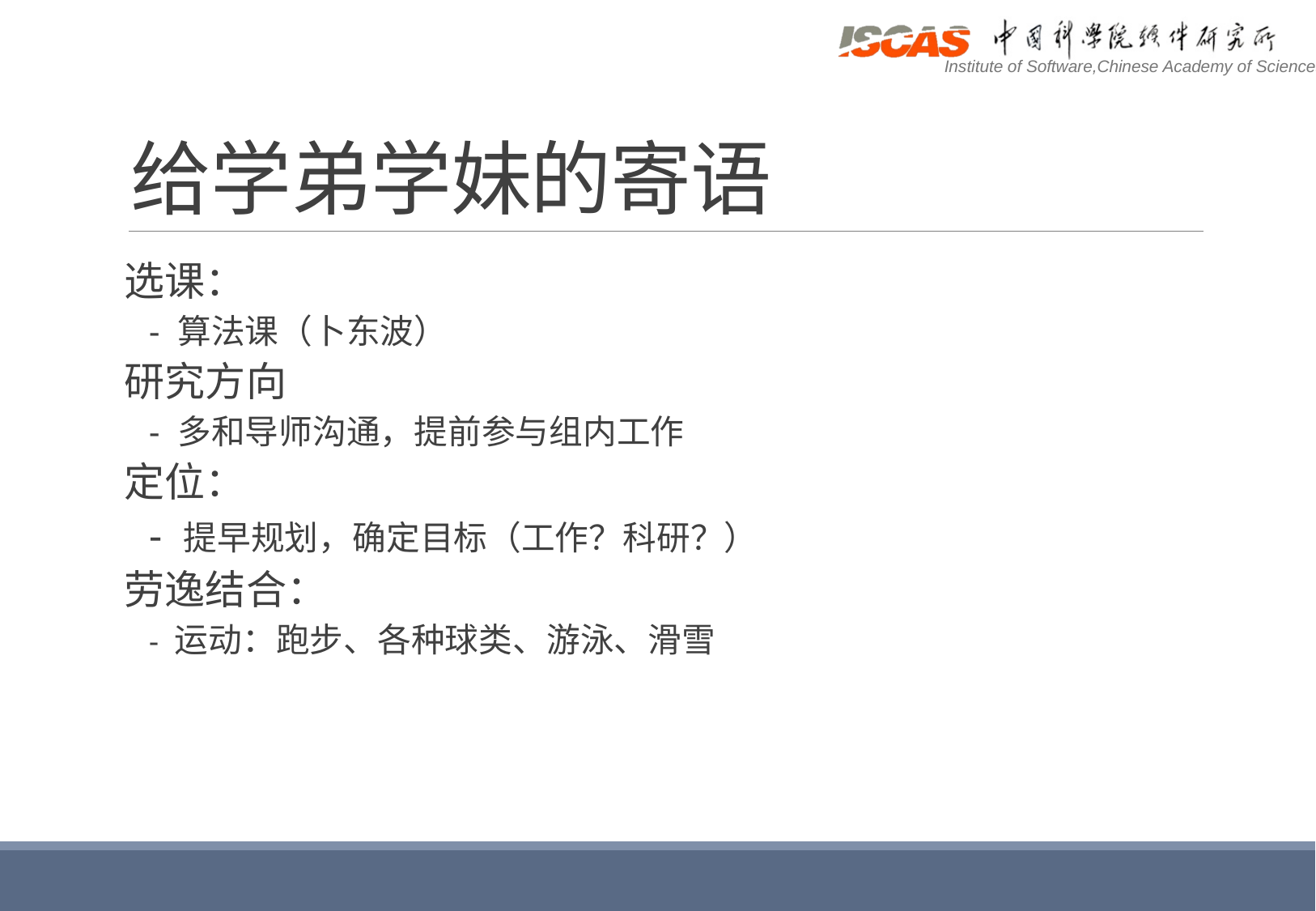

# 给学弟学妹的寄语
选课：
- 算法课（卜东波）
研究方向
- 多和导师沟通，提前参与组内工作
定位：
- 提早规划，确定目标（工作？科研？）
劳逸结合：
- 运动：跑步、各种球类、游泳、滑雪